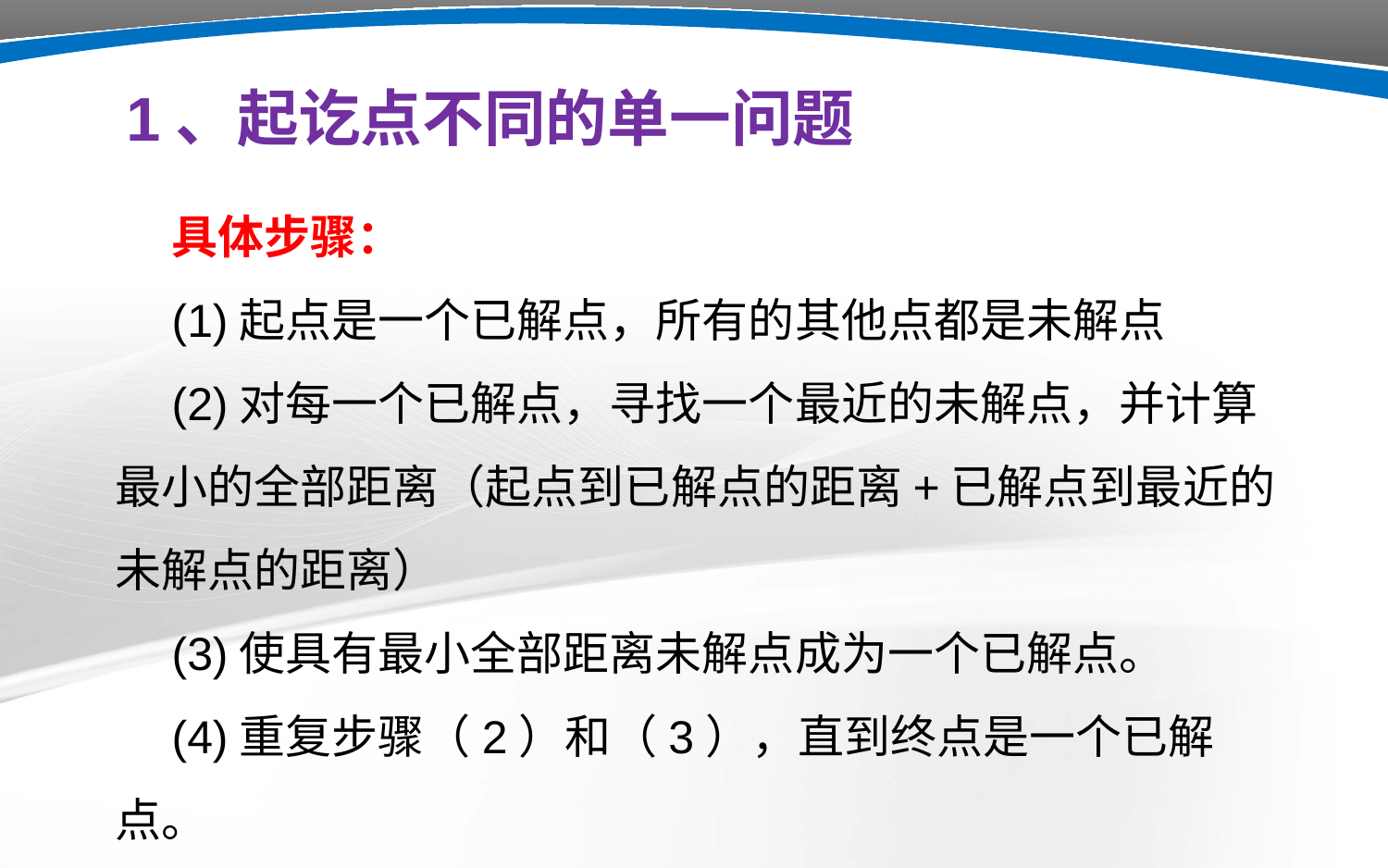

1、起讫点不同的单一问题
具体步骤：
(1)起点是一个已解点，所有的其他点都是未解点
(2)对每一个已解点，寻找一个最近的未解点，并计算最小的全部距离（起点到已解点的距离+已解点到最近的未解点的距离）
(3)使具有最小全部距离未解点成为一个已解点。
(4)重复步骤（2）和（3），直到终点是一个已解点。
（5）画出最短路径的经始线